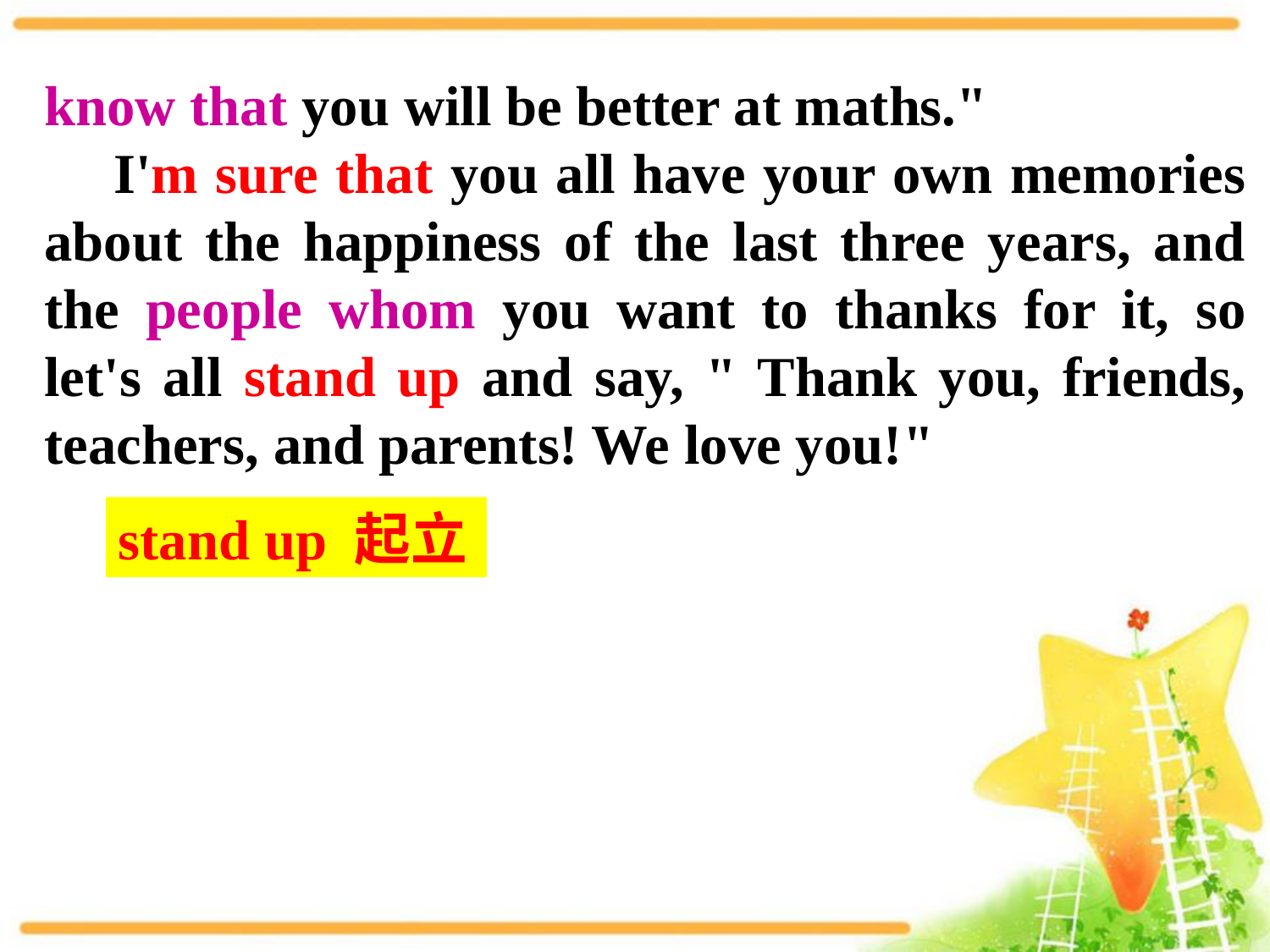

know that you will be better at maths."
    I'm sure that you all have your own memories about the happiness of the last three years, and the people whom you want to thanks for it, so let's all stand up and say, " Thank you, friends, teachers, and parents! We love you!"
stand up 起立